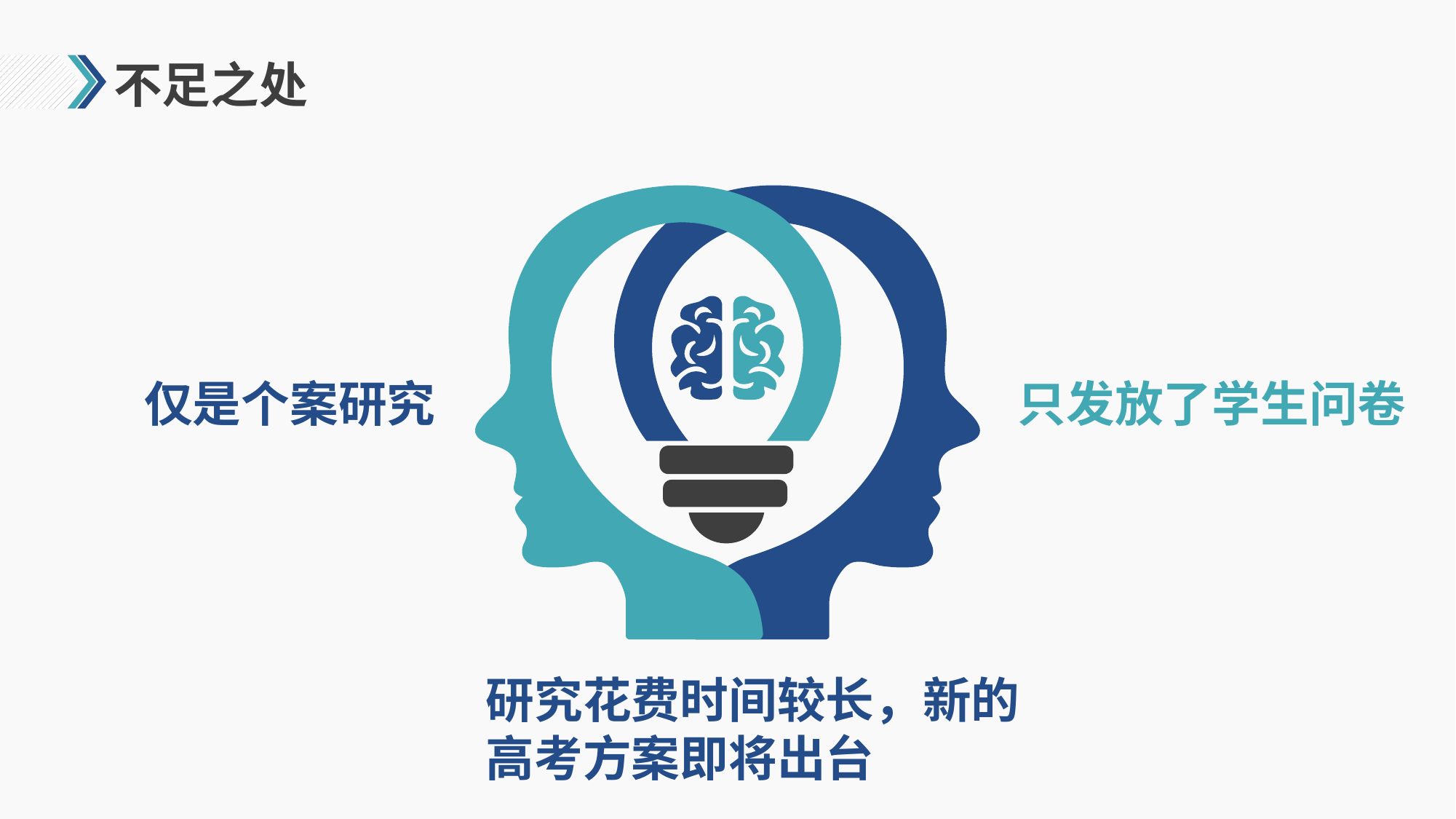

# 不足之处

仅是个案研究
只发放了学生问卷
研究花费时间较长，新的高考方案即将出台